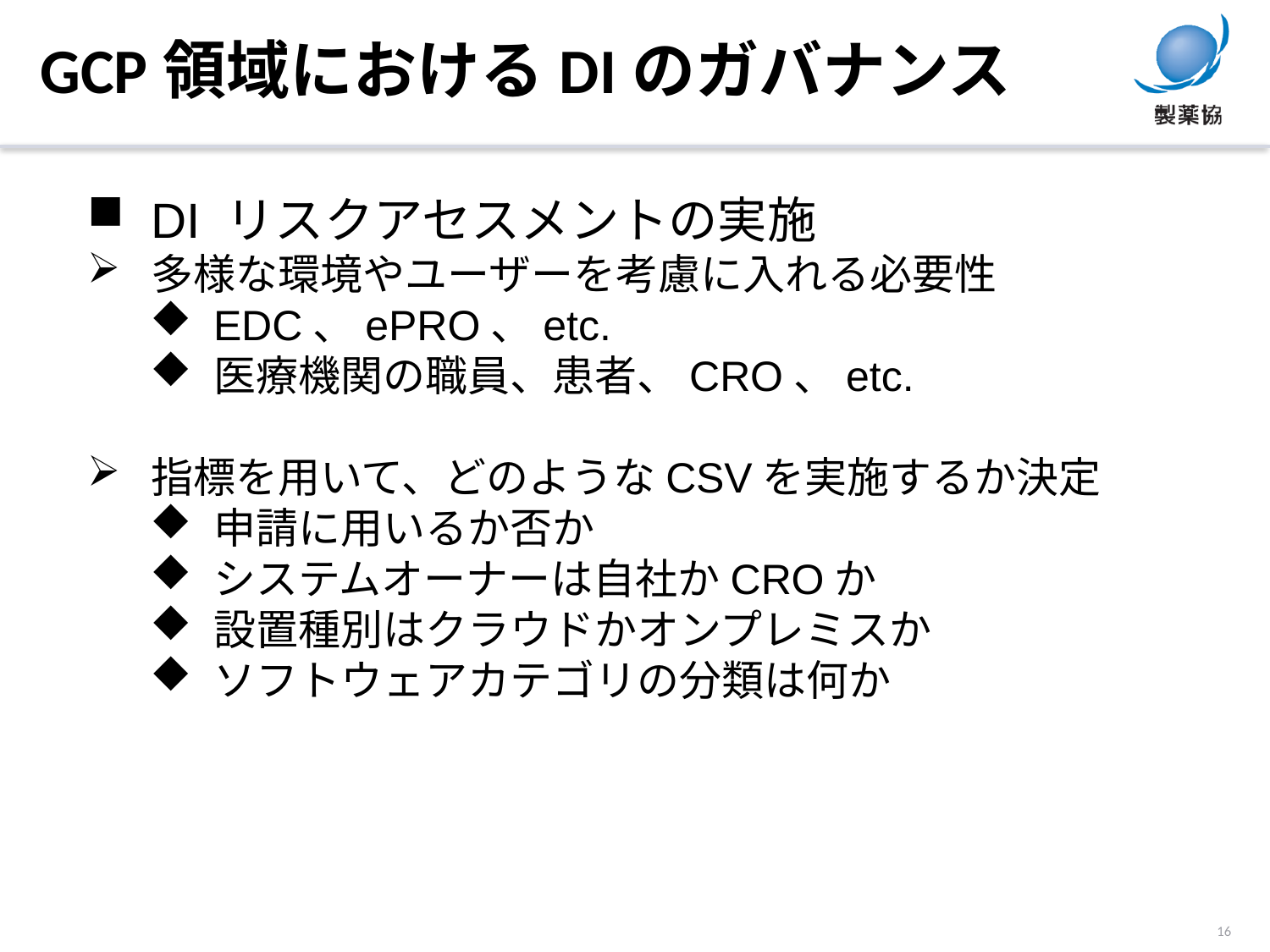

GCP領域におけるDIのガバナンス
DI リスクアセスメントの実施
多様な環境やユーザーを考慮に入れる必要性
EDC、ePRO、etc.
医療機関の職員、患者、CRO、etc.

指標を用いて、どのようなCSVを実施するか決定
申請に用いるか否か
システムオーナーは自社かCROか
設置種別はクラウドかオンプレミスか
ソフトウェアカテゴリの分類は何か

16